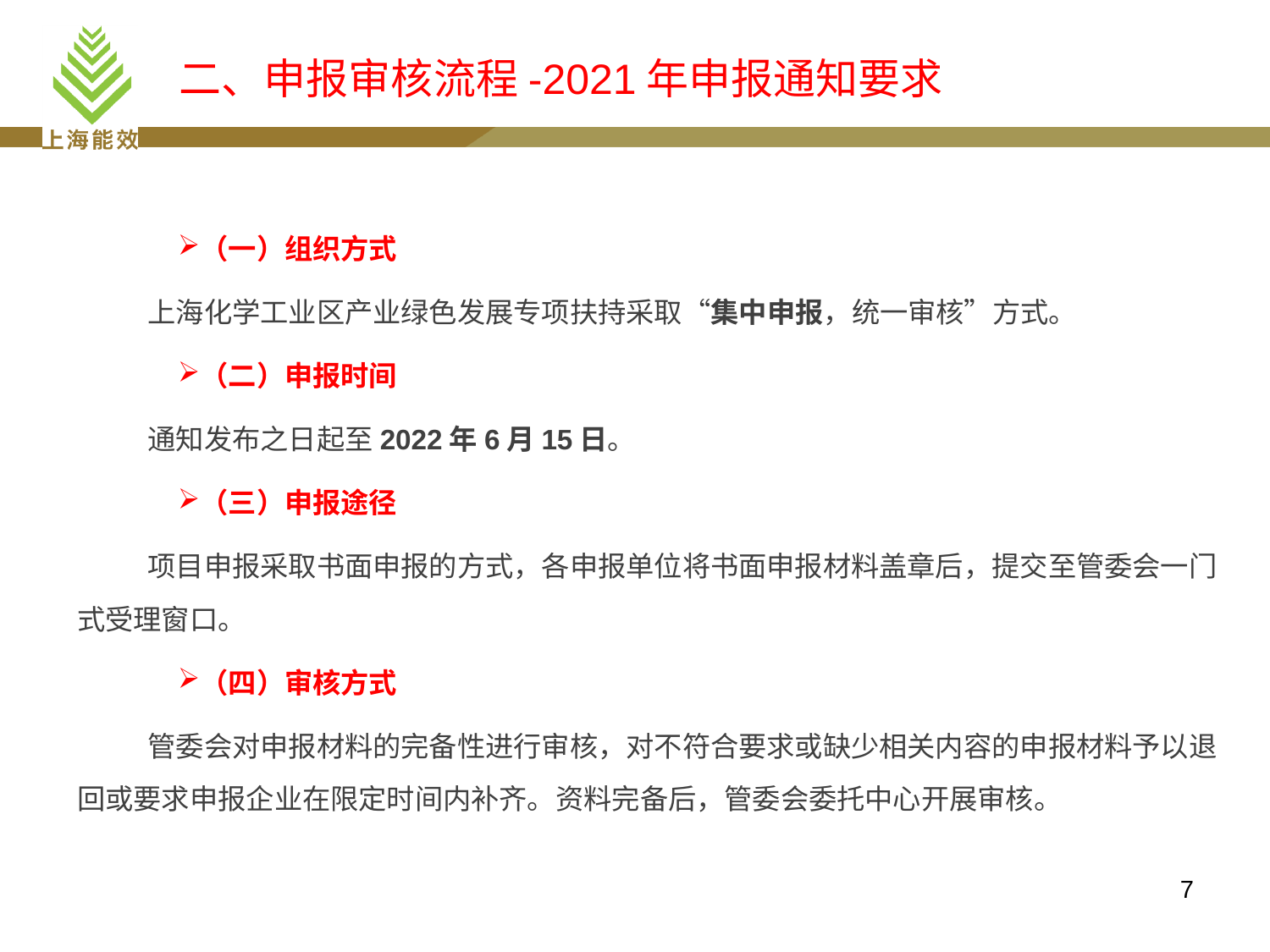

# 二、申报审核流程-2021年申报通知要求
（一）组织方式
上海化学工业区产业绿色发展专项扶持采取“集中申报，统一审核”方式。
（二）申报时间
通知发布之日起至2022年6月15日。
（三）申报途径
项目申报采取书面申报的方式，各申报单位将书面申报材料盖章后，提交至管委会一门式受理窗口。
（四）审核方式
管委会对申报材料的完备性进行审核，对不符合要求或缺少相关内容的申报材料予以退回或要求申报企业在限定时间内补齐。资料完备后，管委会委托中心开展审核。
7